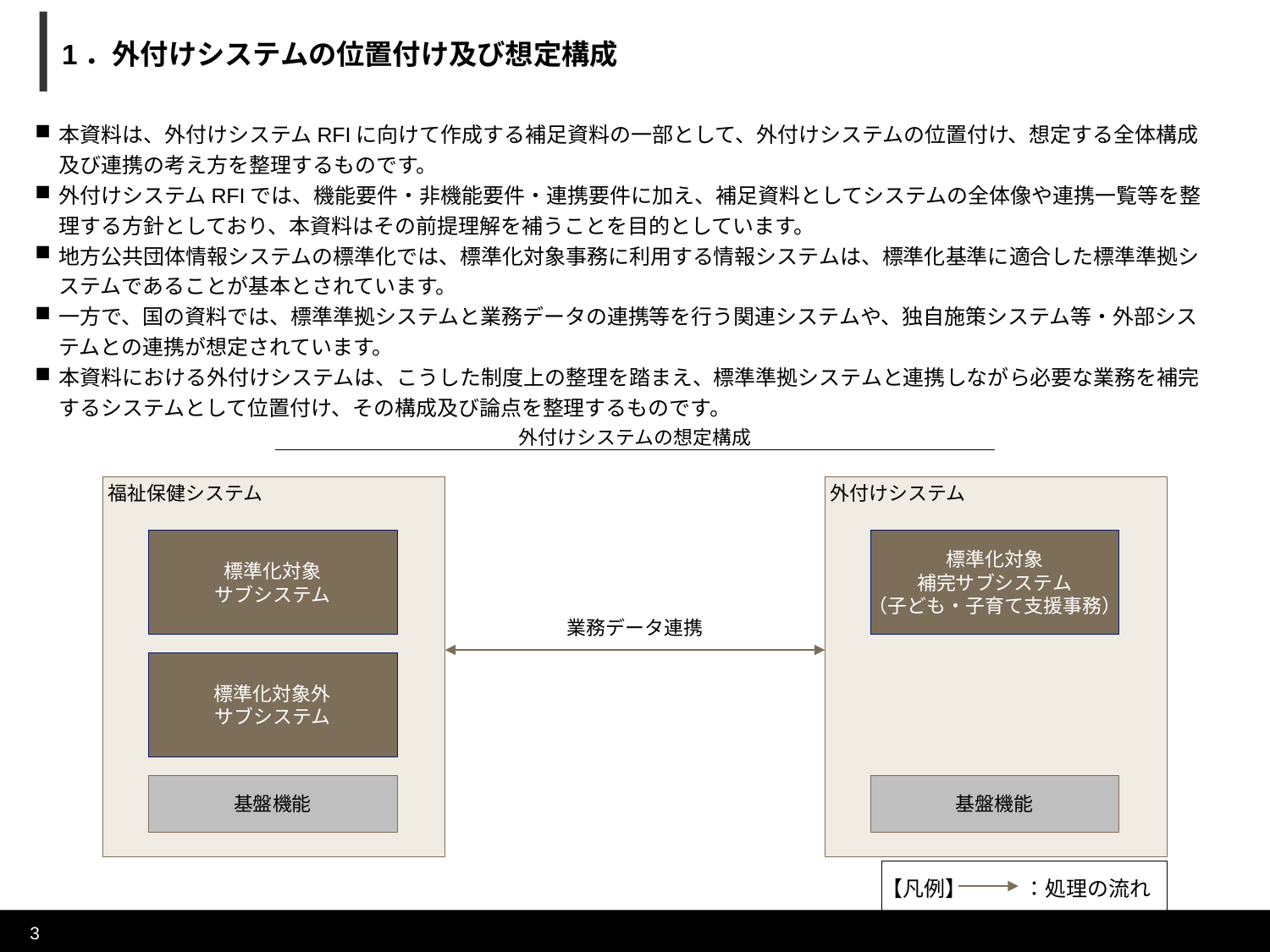

# 1．外付けシステムの位置付け及び想定構成
本資料は、外付けシステムRFIに向けて作成する補足資料の一部として、外付けシステムの位置付け、想定する全体構成及び連携の考え方を整理するものです。
外付けシステムRFIでは、機能要件・非機能要件・連携要件に加え、補足資料としてシステムの全体像や連携一覧等を整理する方針としており、本資料はその前提理解を補うことを目的としています。
地方公共団体情報システムの標準化では、標準化対象事務に利用する情報システムは、標準化基準に適合した標準準拠システムであることが基本とされています。
一方で、国の資料では、標準準拠システムと業務データの連携等を行う関連システムや、独自施策システム等・外部システムとの連携が想定されています。
本資料における外付けシステムは、こうした制度上の整理を踏まえ、標準準拠システムと連携しながら必要な業務を補完するシステムとして位置付け、その構成及び論点を整理するものです。
外付けシステムの想定構成
福祉保健システム
外付けシステム
標準化対象
サブシステム
標準化対象
補完サブシステム
（子ども・子育て支援事務）
業務データ連携
標準化対象外
サブシステム
基盤機能
基盤機能
：処理の流れ
【凡例】